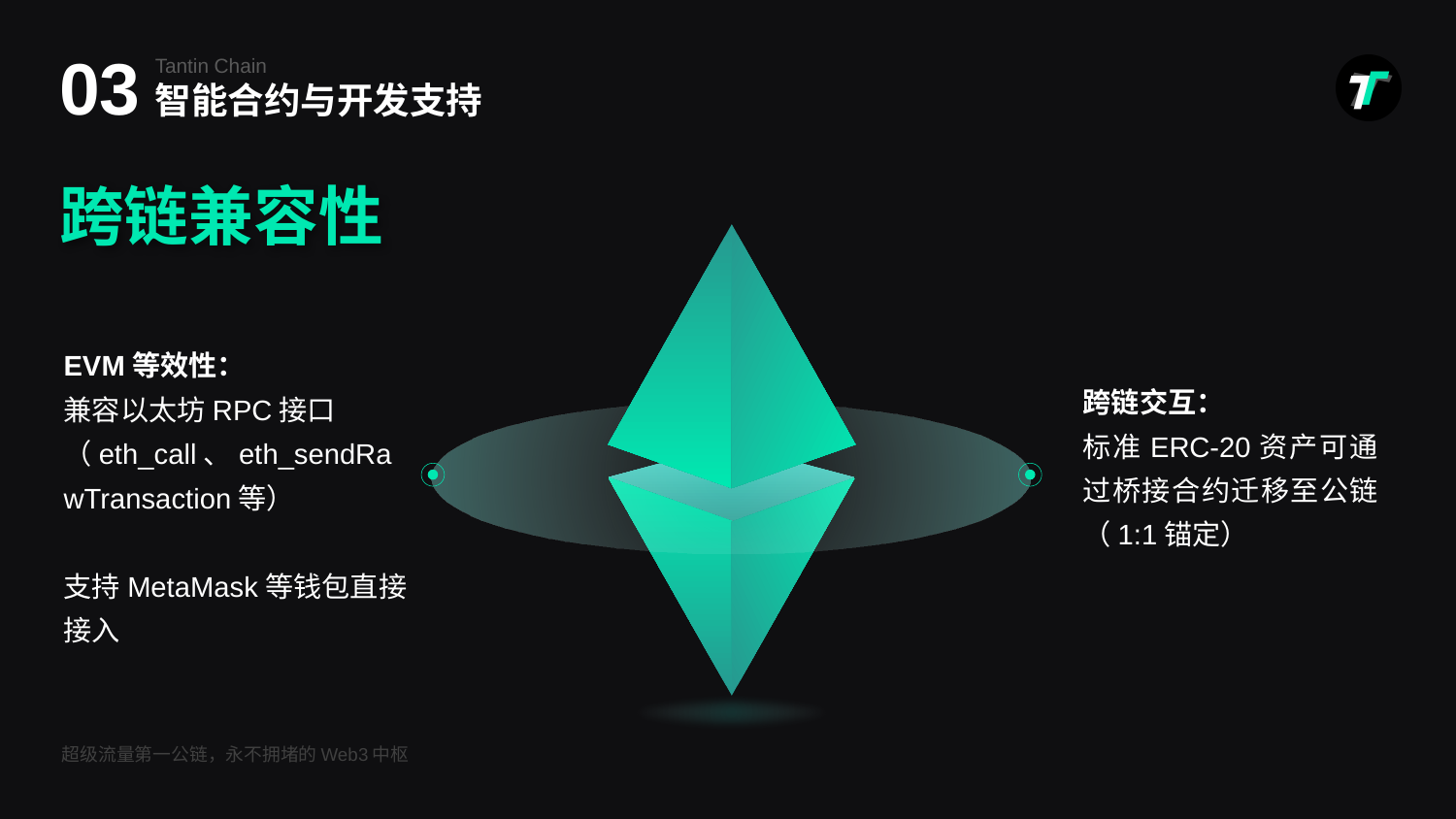

03
Tantin Chain
智能合约与开发支持
跨链兼容性

EVM等效性：
兼容以太坊RPC接口（eth_call、eth_sendRawTransaction等）

支持MetaMask等钱包直接接入
跨链交互：
标准ERC-20资产可通过桥接合约迁移至公链（1:1锚定）